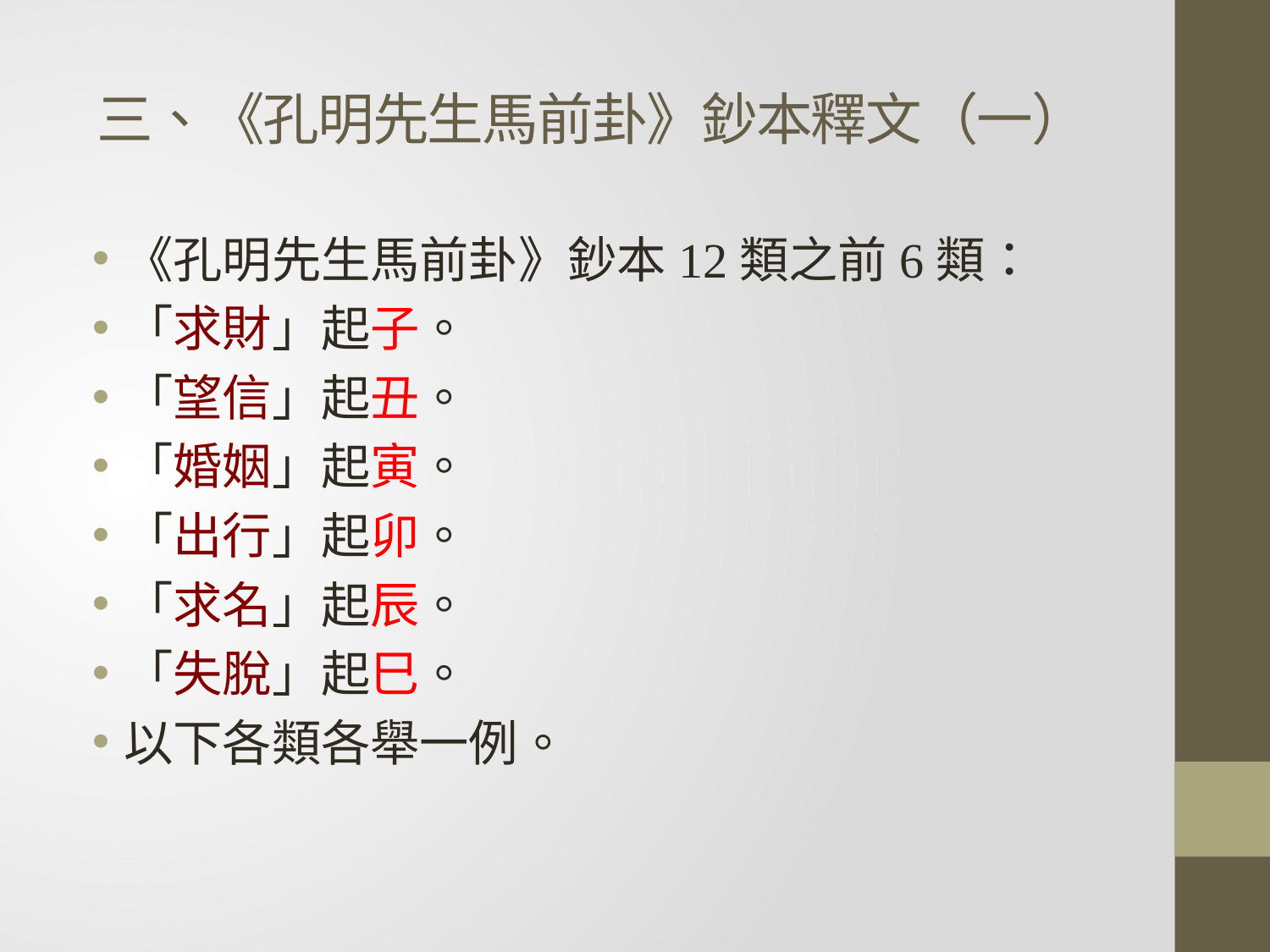

# 三、《孔明先生馬前卦》鈔本釋文（一）
《孔明先生馬前卦》鈔本12類之前6類：
「求財」起子。
「望信」起丑。
「婚姻」起寅。
「出行」起卯。
「求名」起辰。
「失脫」起巳。
以下各類各舉一例。